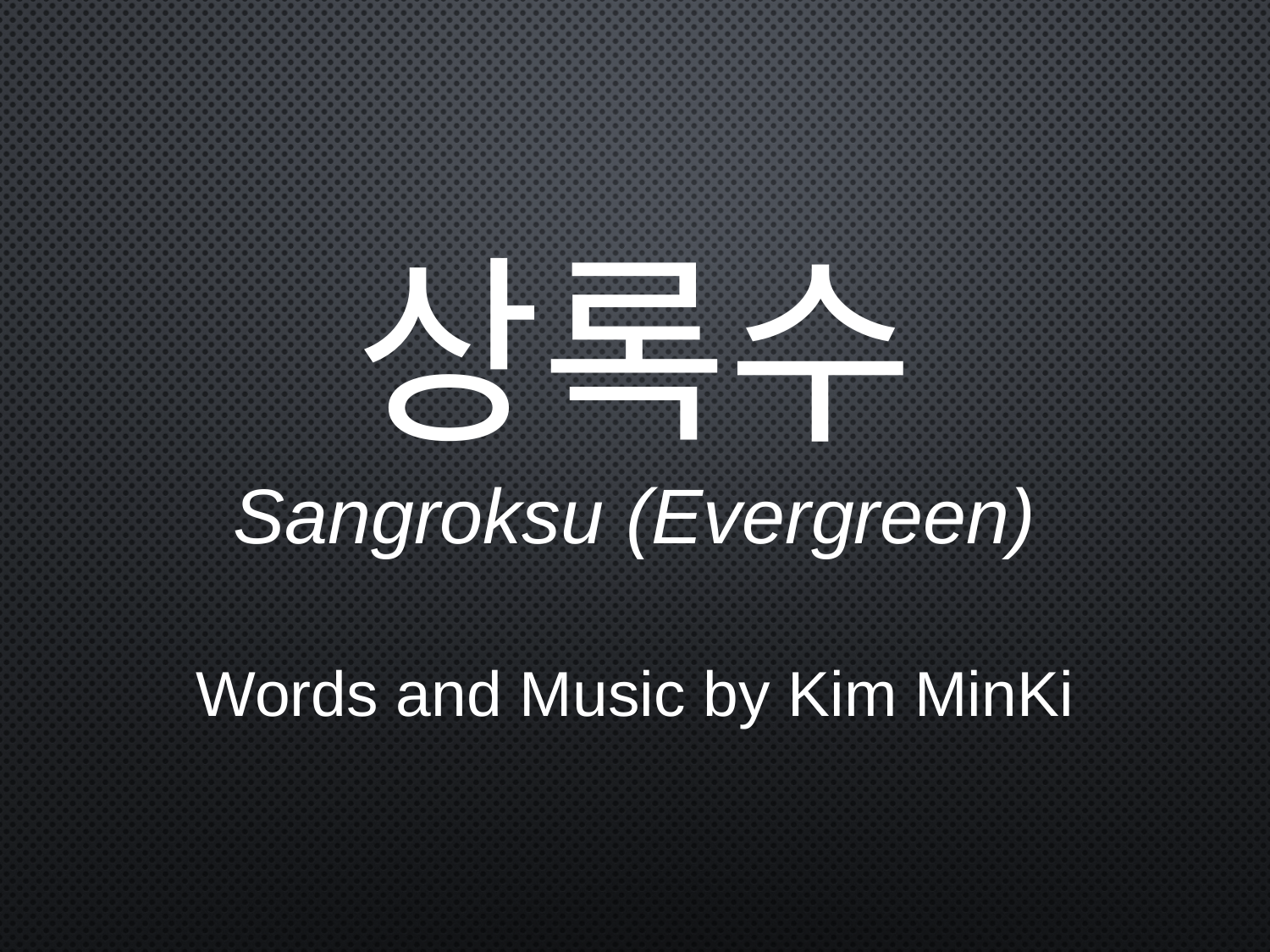

# 상록수 Sangroksu (Evergreen) Words and Music by Kim MinKi